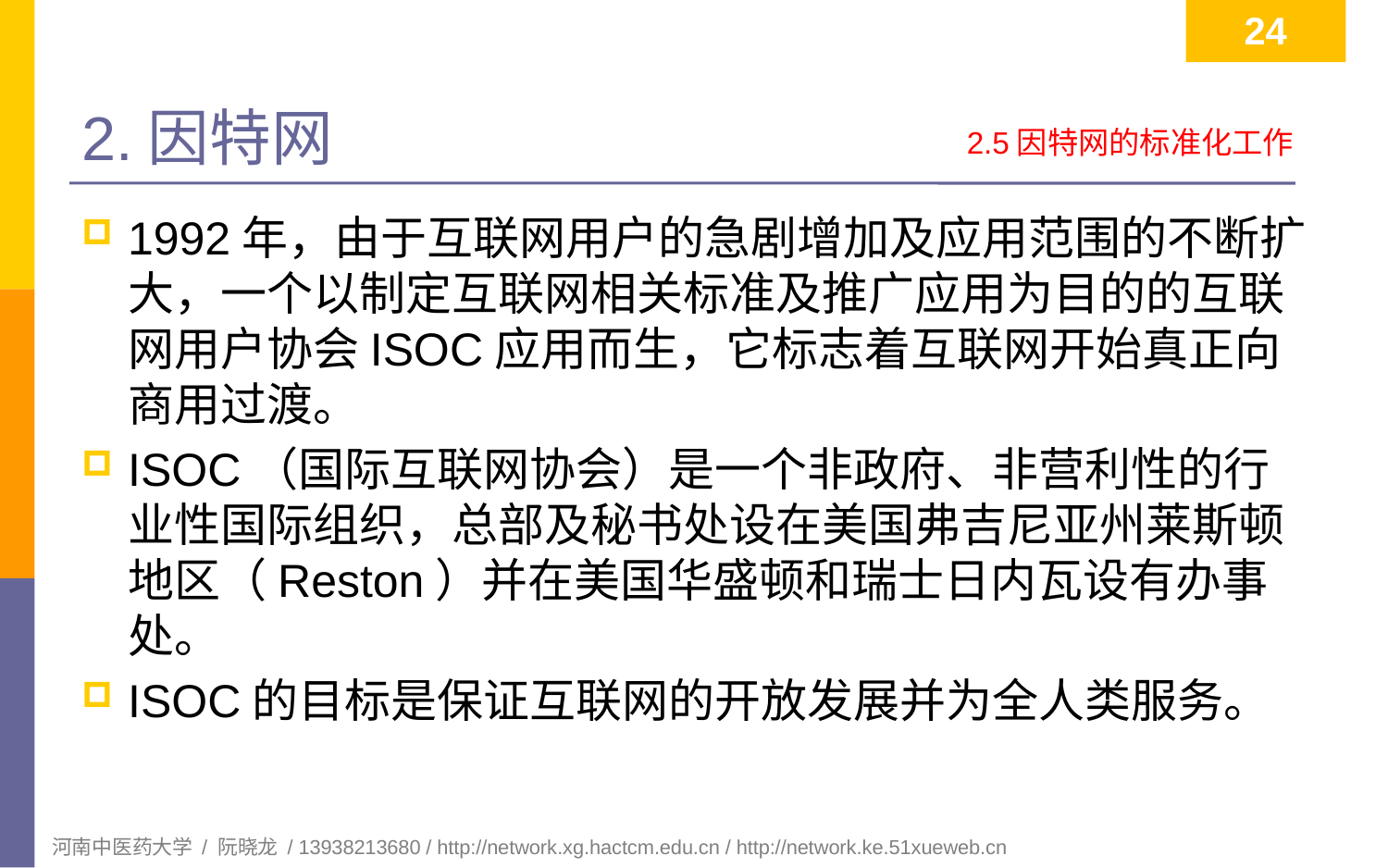

24
# 2.因特网
2.5因特网的标准化工作
1992年，由于互联网用户的急剧增加及应用范围的不断扩大，一个以制定互联网相关标准及推广应用为目的的互联网用户协会ISOC应用而生，它标志着互联网开始真正向商用过渡。
ISOC（国际互联网协会）是一个非政府、非营利性的行业性国际组织，总部及秘书处设在美国弗吉尼亚州莱斯顿地区（Reston）并在美国华盛顿和瑞士日内瓦设有办事处。
ISOC的目标是保证互联网的开放发展并为全人类服务。